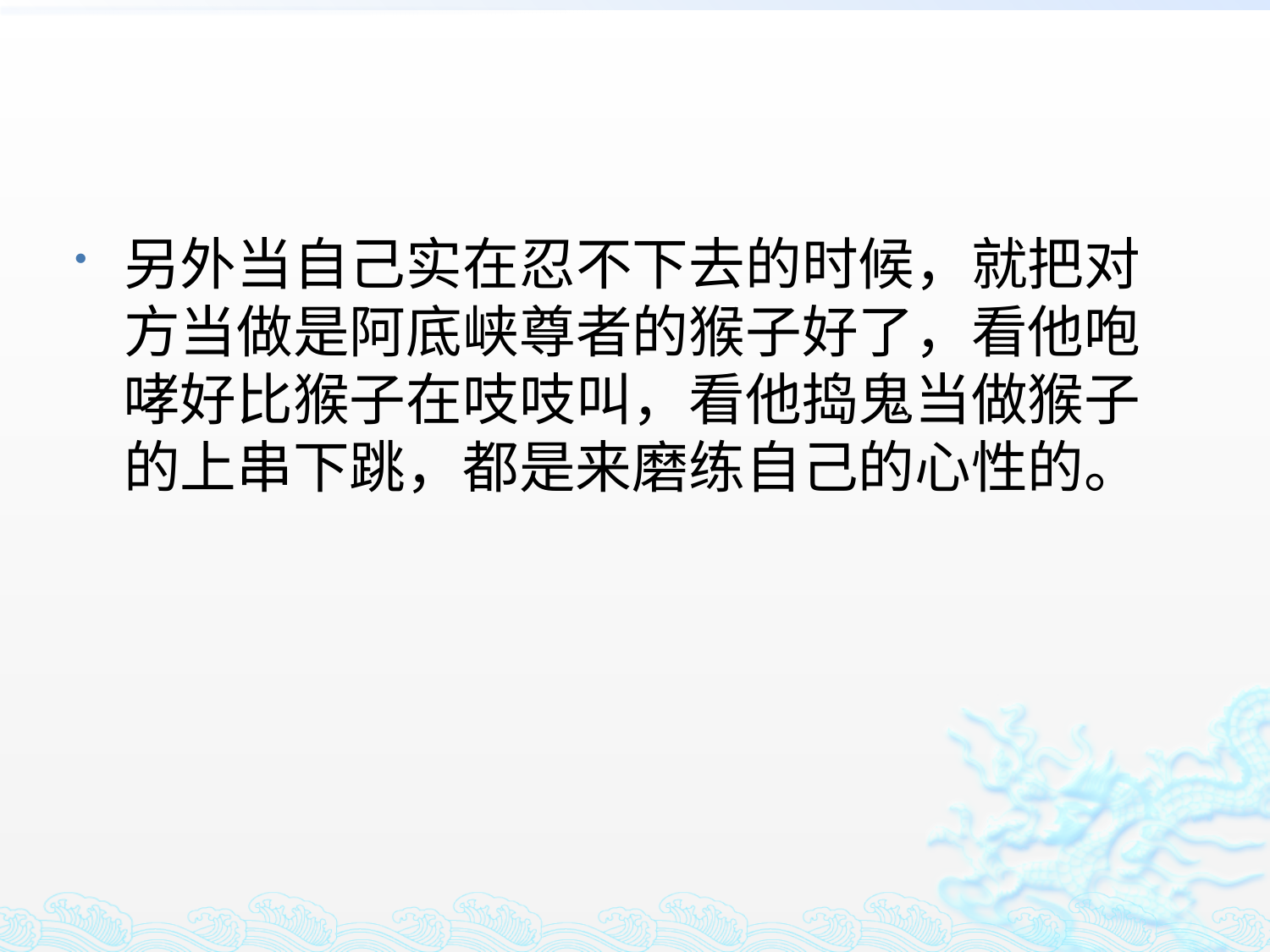

另外当自己实在忍不下去的时候，就把对方当做是阿底峡尊者的猴子好了，看他咆哮好比猴子在吱吱叫，看他捣鬼当做猴子的上串下跳，都是来磨练自己的心性的。